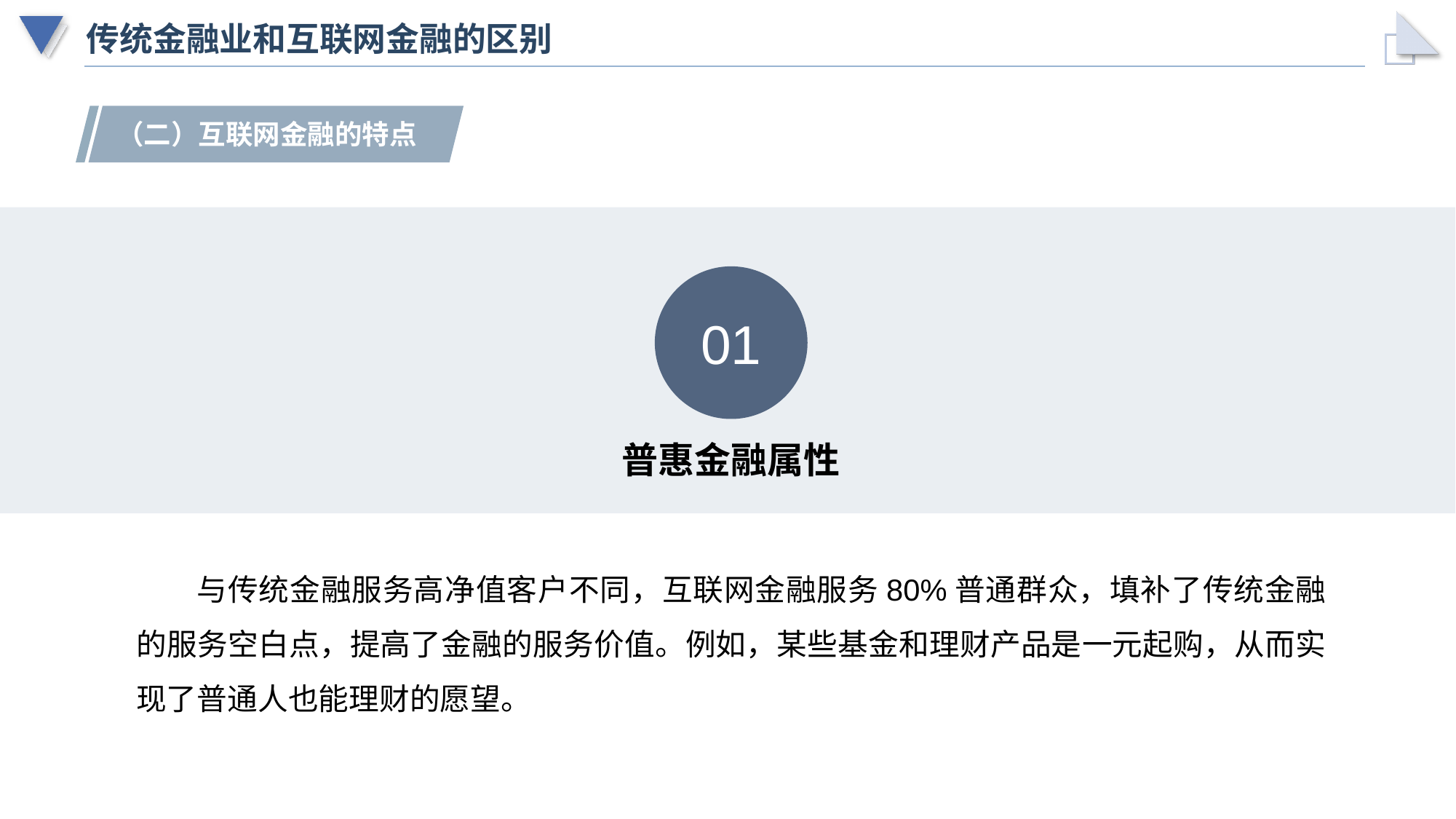

# 传统金融业和互联网金融的区别

（二）互联网金融的特点

01
普惠金融属性
与传统金融服务高净值客户不同，互联网金融服务80%普通群众，填补了传统金融的服务空白点，提高了金融的服务价值。例如，某些基金和理财产品是一元起购，从而实现了普通人也能理财的愿望。